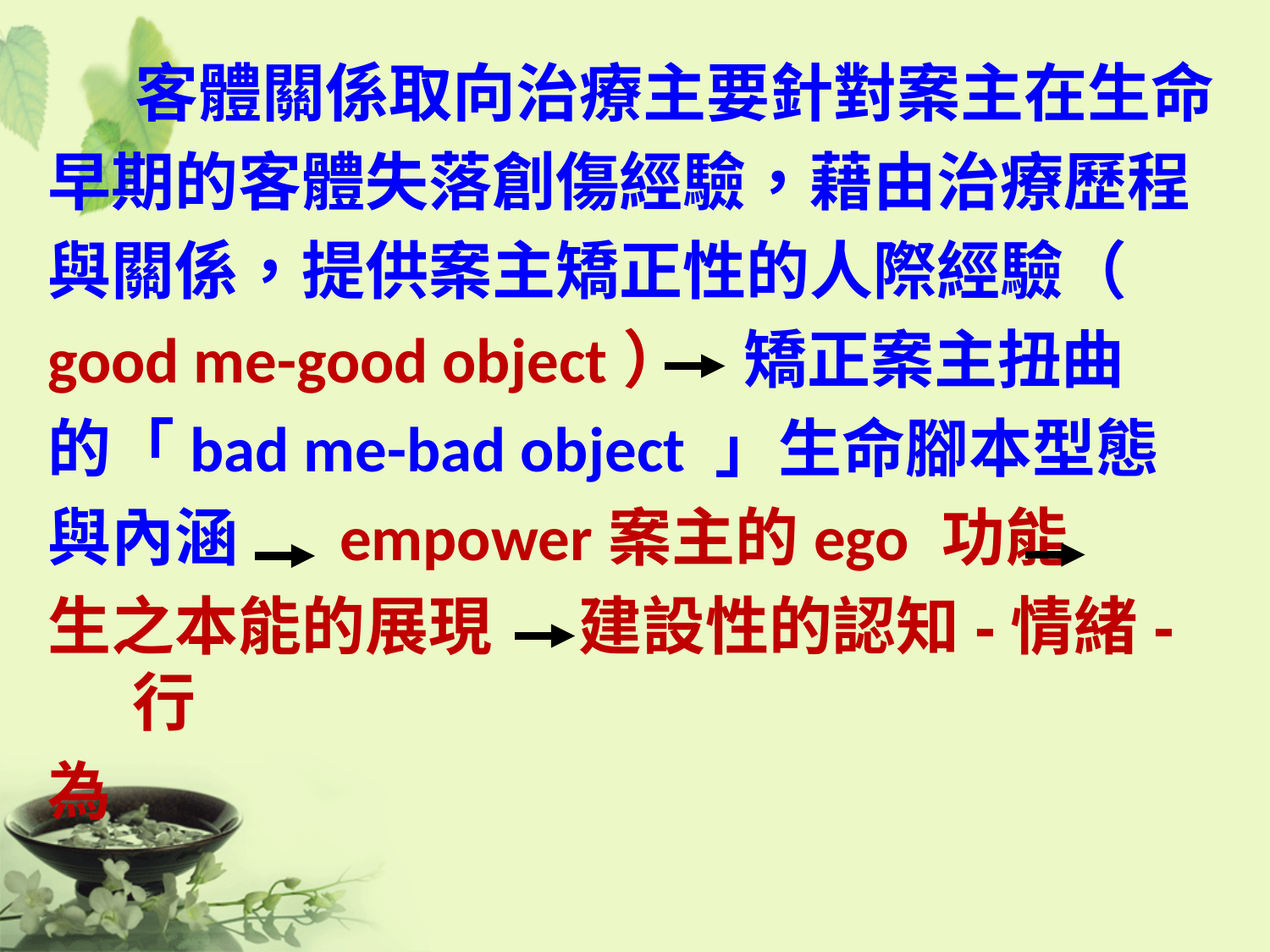

客體關係取向治療主要針對案主在生命
早期的客體失落創傷經驗，藉由治療歷程
與關係，提供案主矯正性的人際經驗（
good me-good object）    矯正案主扭曲
的「bad me-bad object 」生命腳本型態
與內涵      empower案主的ego 功能
生之本能的展現      建設性的認知-情緒-行
為